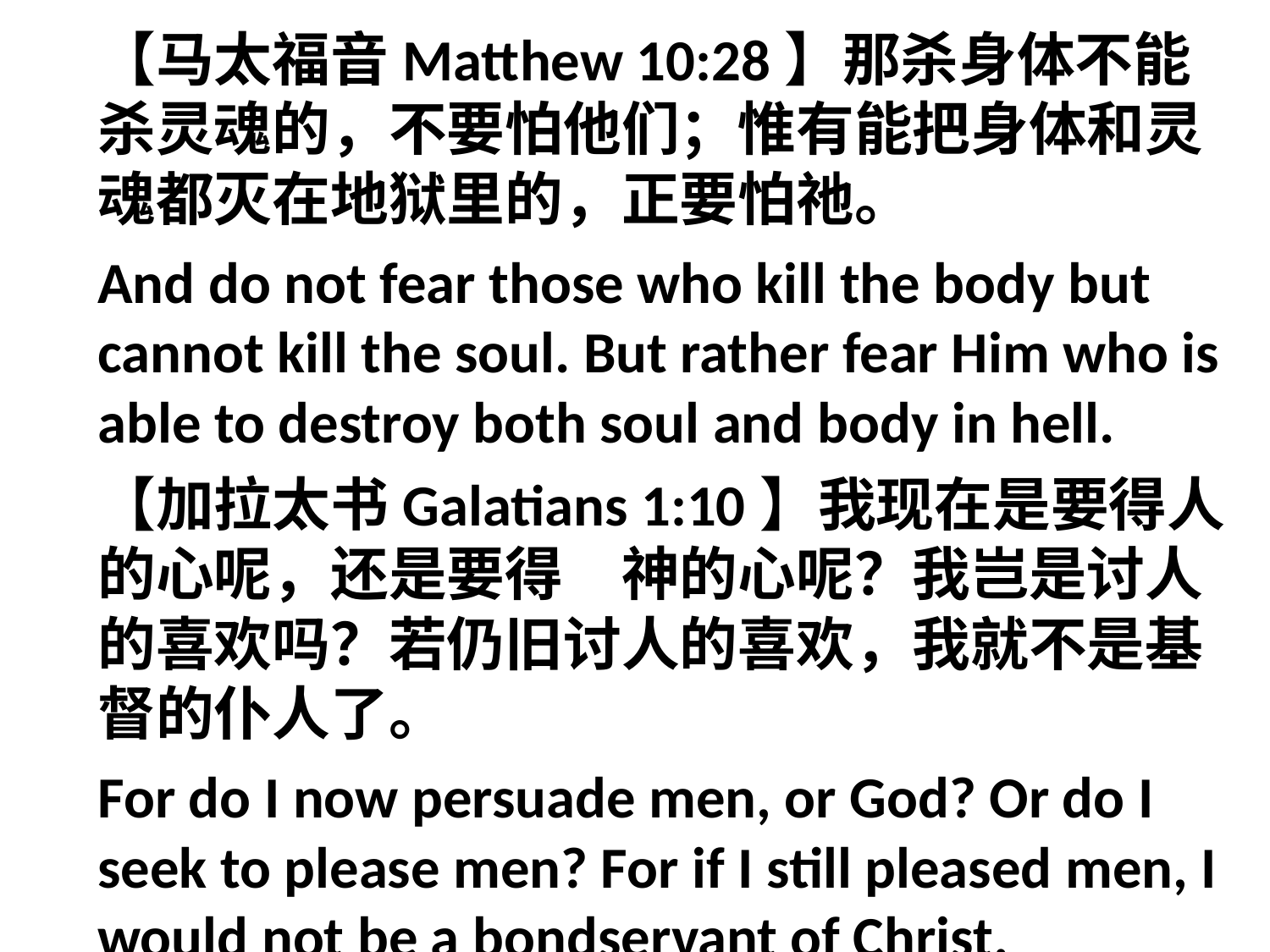

【马太福音Matthew 10:28】那杀身体不能杀灵魂的，不要怕他们；惟有能把身体和灵魂都灭在地狱里的，正要怕祂。
And do not fear those who kill the body but cannot kill the soul. But rather fear Him who is able to destroy both soul and body in hell.
【加拉太书Galatians 1:10】我现在是要得人的心呢，还是要得　神的心呢？我岂是讨人的喜欢吗？若仍旧讨人的喜欢，我就不是基督的仆人了。
For do I now persuade men, or God? Or do I seek to please men? For if I still pleased men, I would not be a bondservant of Christ.